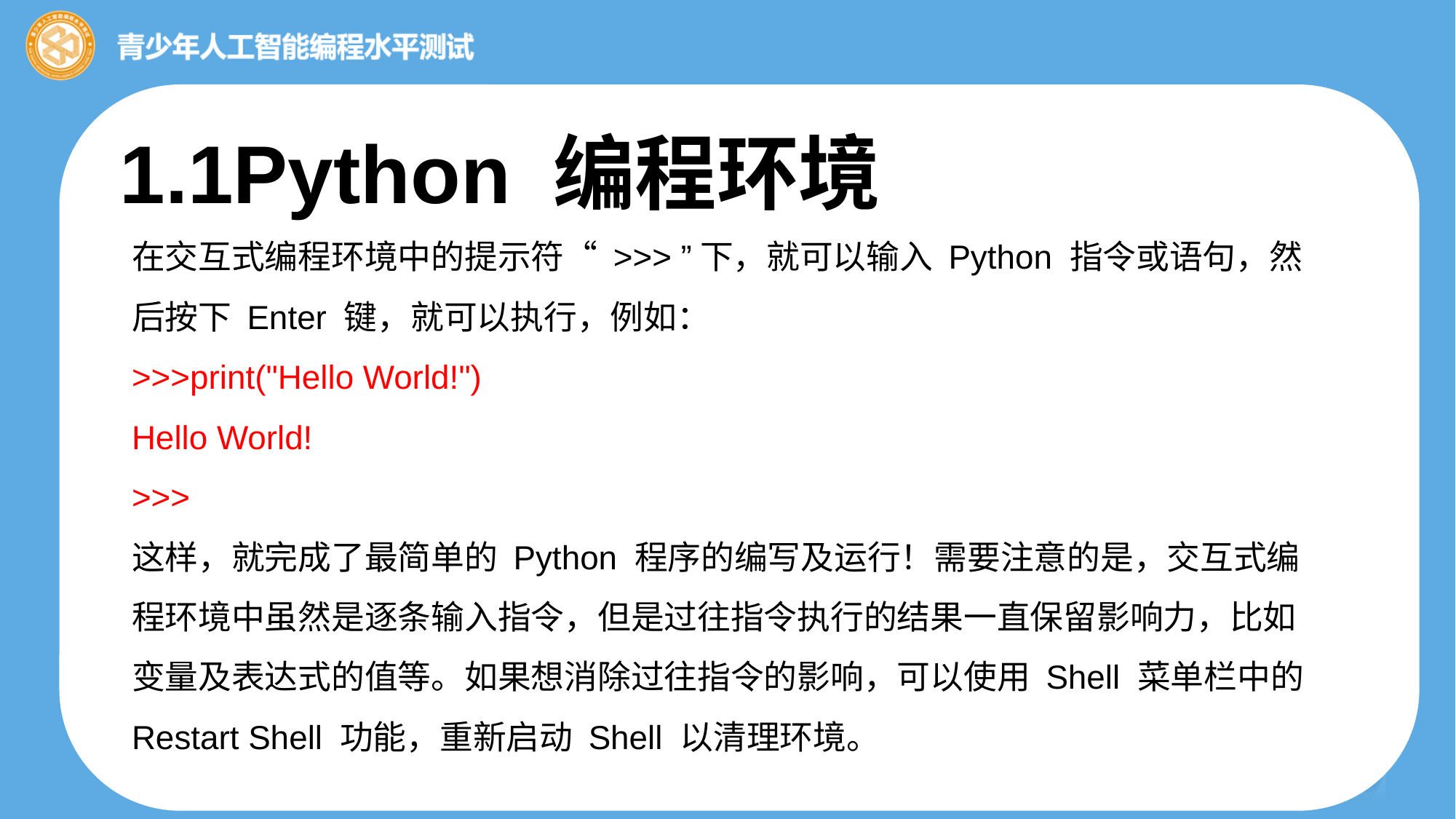

1.1Python 编程环境
在交互式编程环境中的提示符“ >>> ”下，就可以输入 Python 指令或语句，然后按下 Enter 键，就可以执行，例如：
>>>print("Hello World!")
Hello World!
>>>
这样，就完成了最简单的 Python 程序的编写及运行！需要注意的是，交互式编程环境中虽然是逐条输入指令，但是过往指令执行的结果一直保留影响力，比如变量及表达式的值等。如果想消除过往指令的影响，可以使用 Shell 菜单栏中的 Restart Shell 功能，重新启动 Shell 以清理环境。